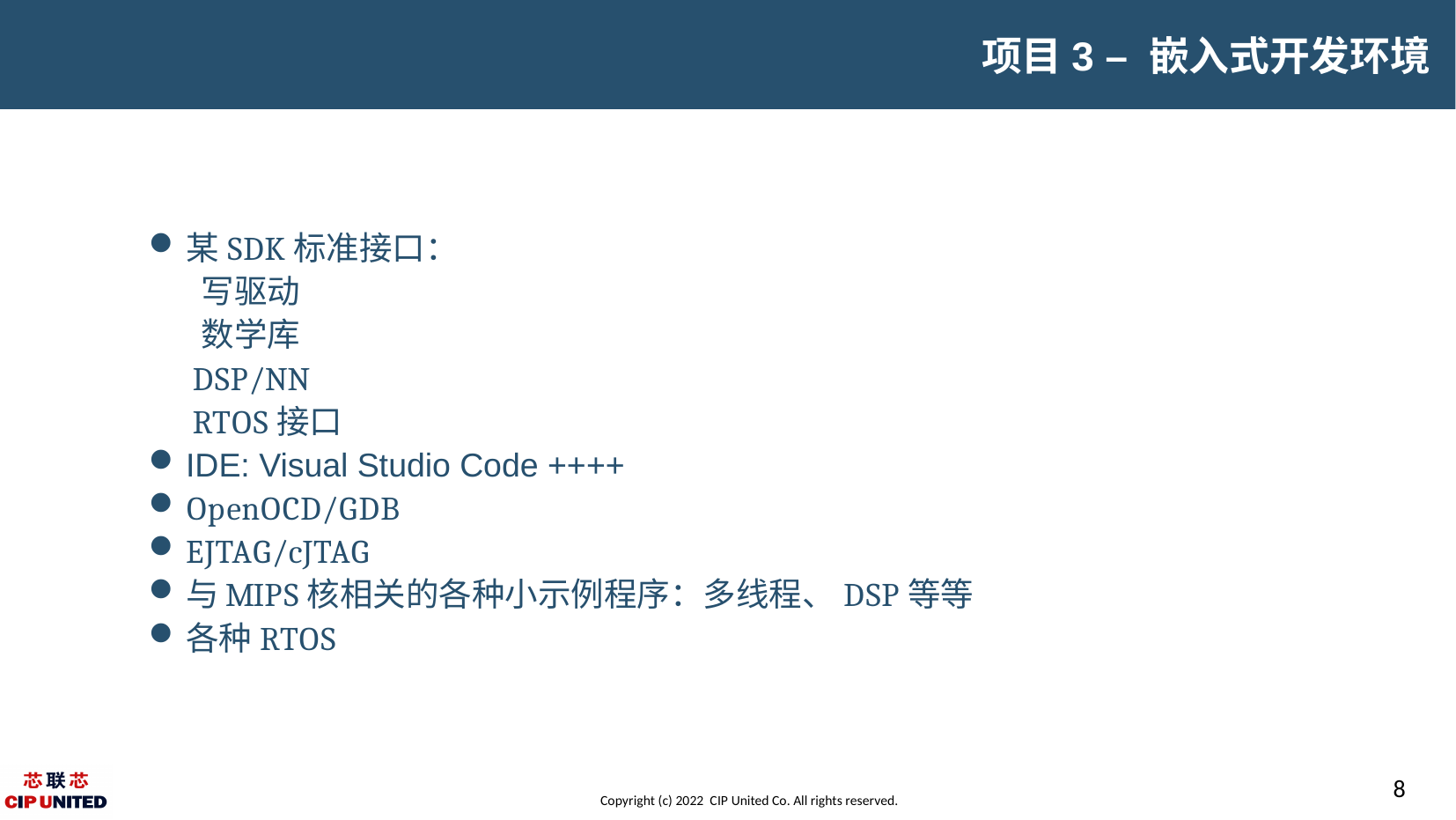

项目3 – 嵌入式开发环境
某SDK标准接口：
      写驱动
      数学库
      DSP/NN
      RTOS接口
IDE: Visual Studio Code ++++
OpenOCD/GDB
EJTAG/cJTAG
与MIPS核相关的各种小示例程序：多线程、DSP等等
各种RTOS
8